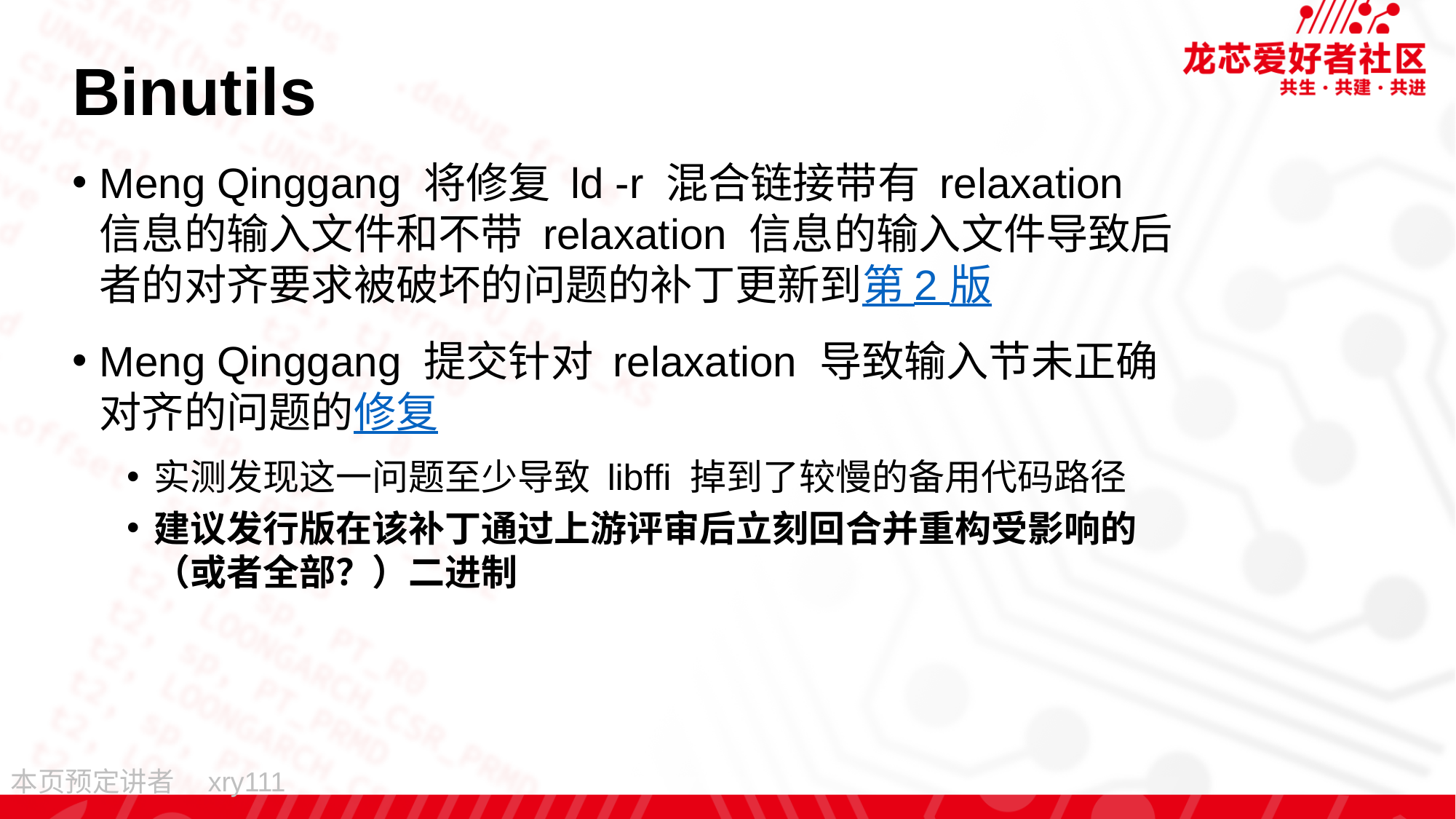

# Binutils
Meng Qinggang 将修复 ld -r 混合链接带有 relaxation 信息的输入文件和不带 relaxation 信息的输入文件导致后者的对齐要求被破坏的问题的补丁更新到第 2 版
Meng Qinggang 提交针对 relaxation 导致输入节未正确对齐的问题的修复
实测发现这一问题至少导致 libffi 掉到了较慢的备用代码路径
建议发行版在该补丁通过上游评审后立刻回合并重构受影响的（或者全部？）二进制
xry111